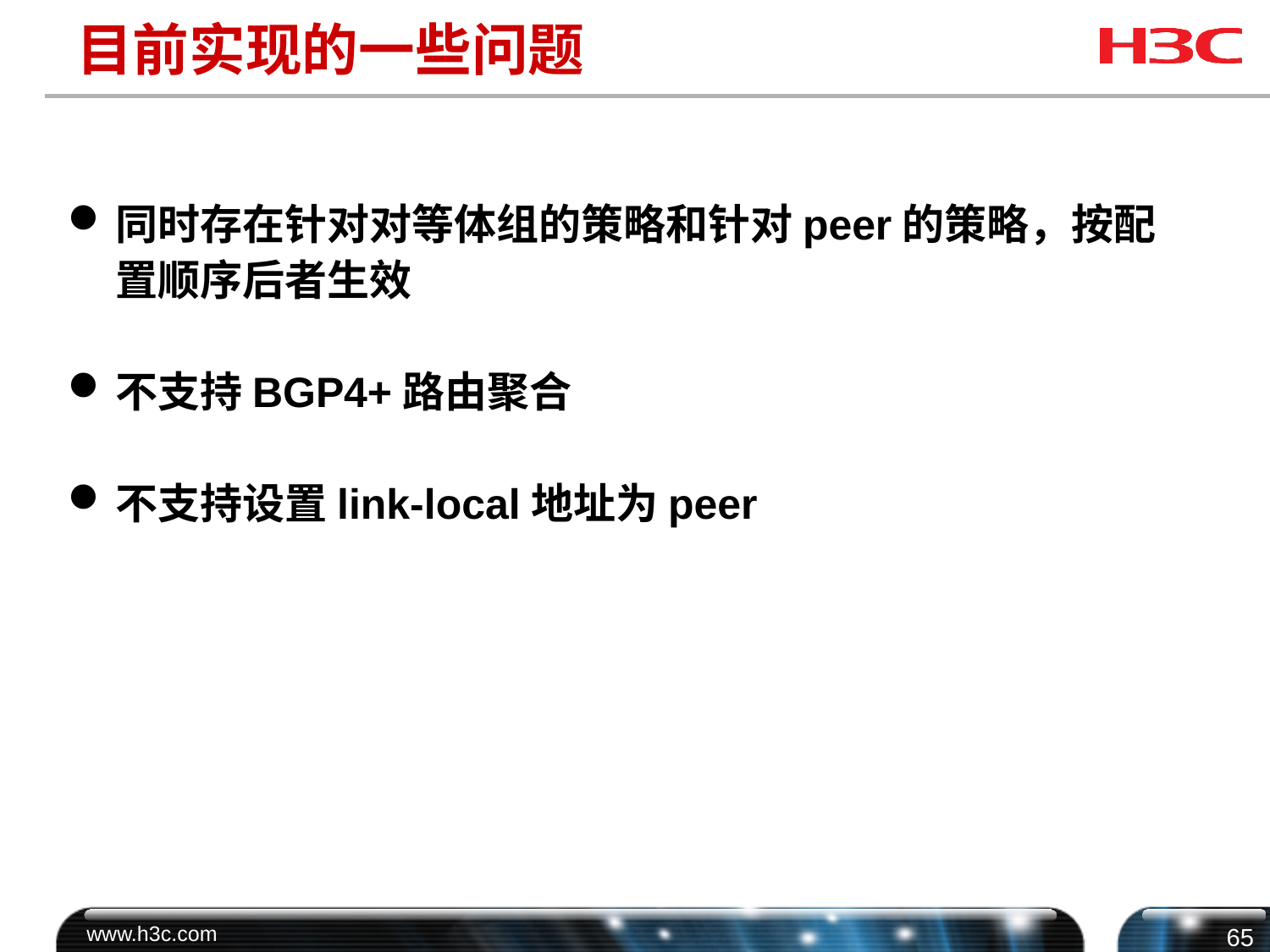

# 目前实现的一些问题
同时存在针对对等体组的策略和针对peer的策略，按配置顺序后者生效

不支持BGP4+路由聚合

不支持设置link-local地址为peer